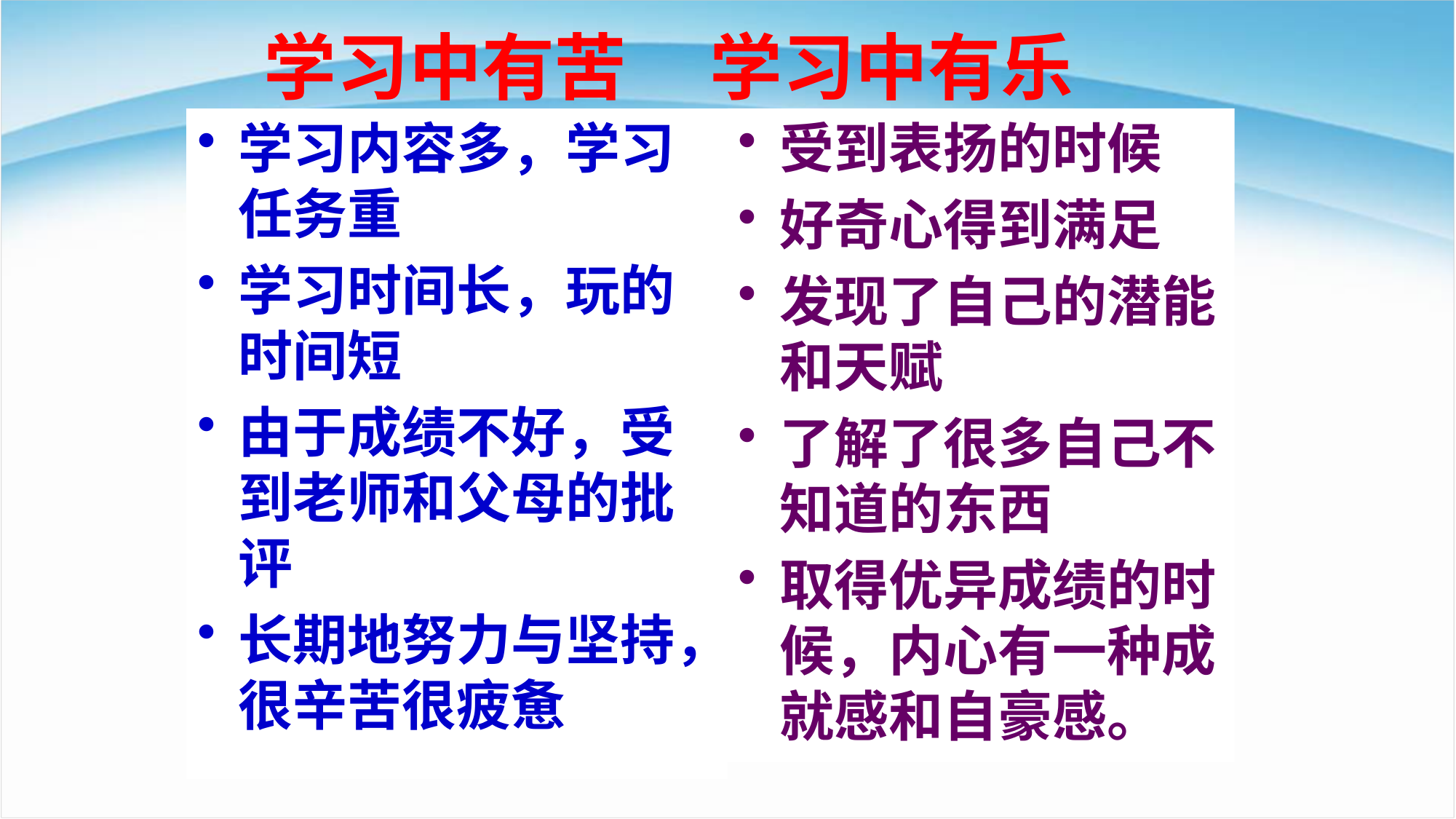

学习中有苦     学习中有乐
受到表扬的时候
好奇心得到满足
发现了自己的潜能和天赋
了解了很多自己不知道的东西
取得优异成绩的时候，内心有一种成就感和自豪感。

学习内容多，学习任务重
学习时间长，玩的时间短
由于成绩不好，受到老师和父母的批评
长期地努力与坚持，很辛苦很疲惫